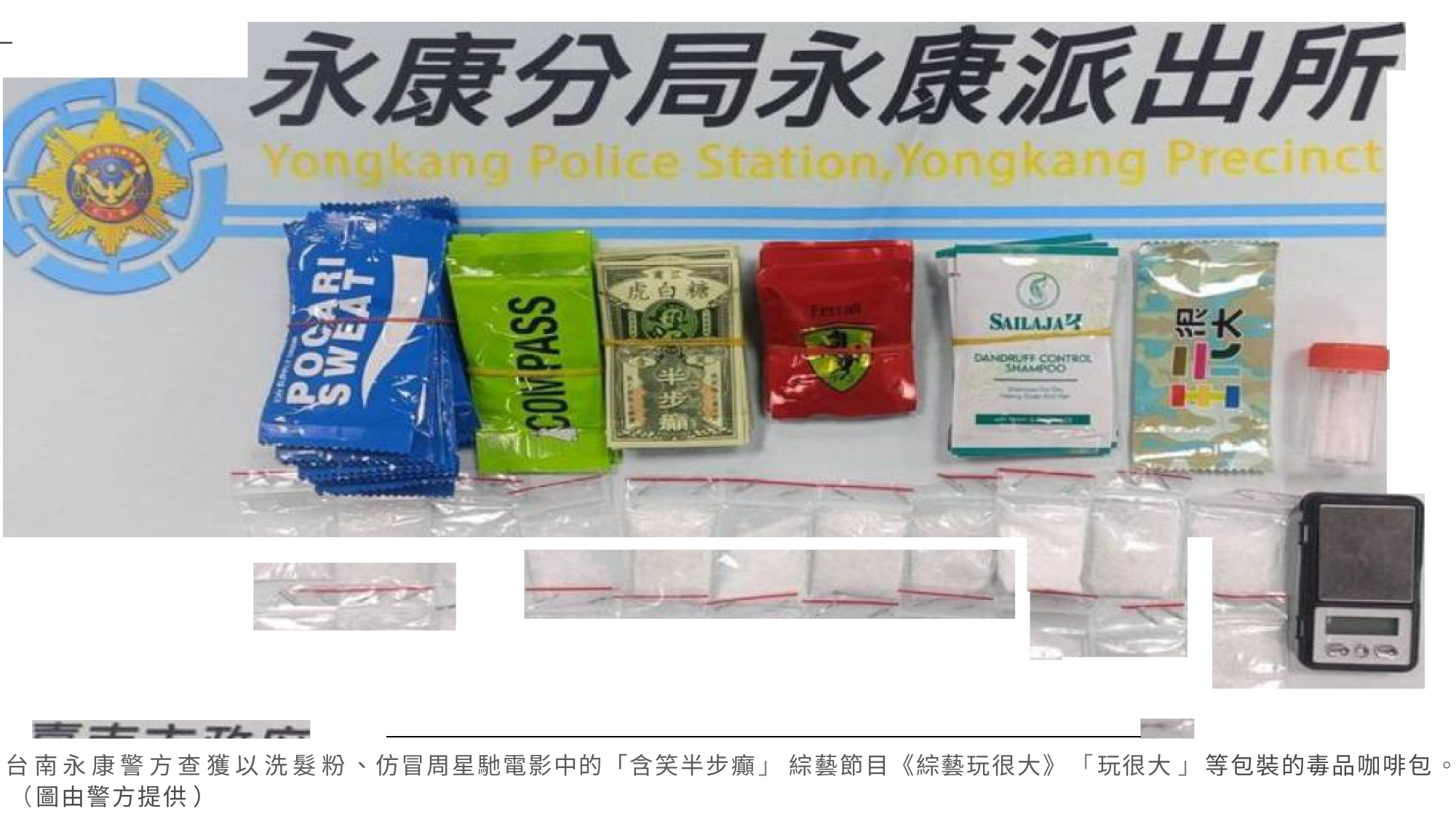

一

台 南 永 康 警 方 查 獲 以 洗 髮 粉 、 仿 冒 周 星 馳 電 影 中 的 「 含 笑 半 步 癲 」  綜 藝 節 目 《 綜 藝 玩 很 大 》 「 玩 很 大 」 等 包 裝 的 毒 品 咖 啡 包 。 （ 圖 由 警 方 提 供 ）